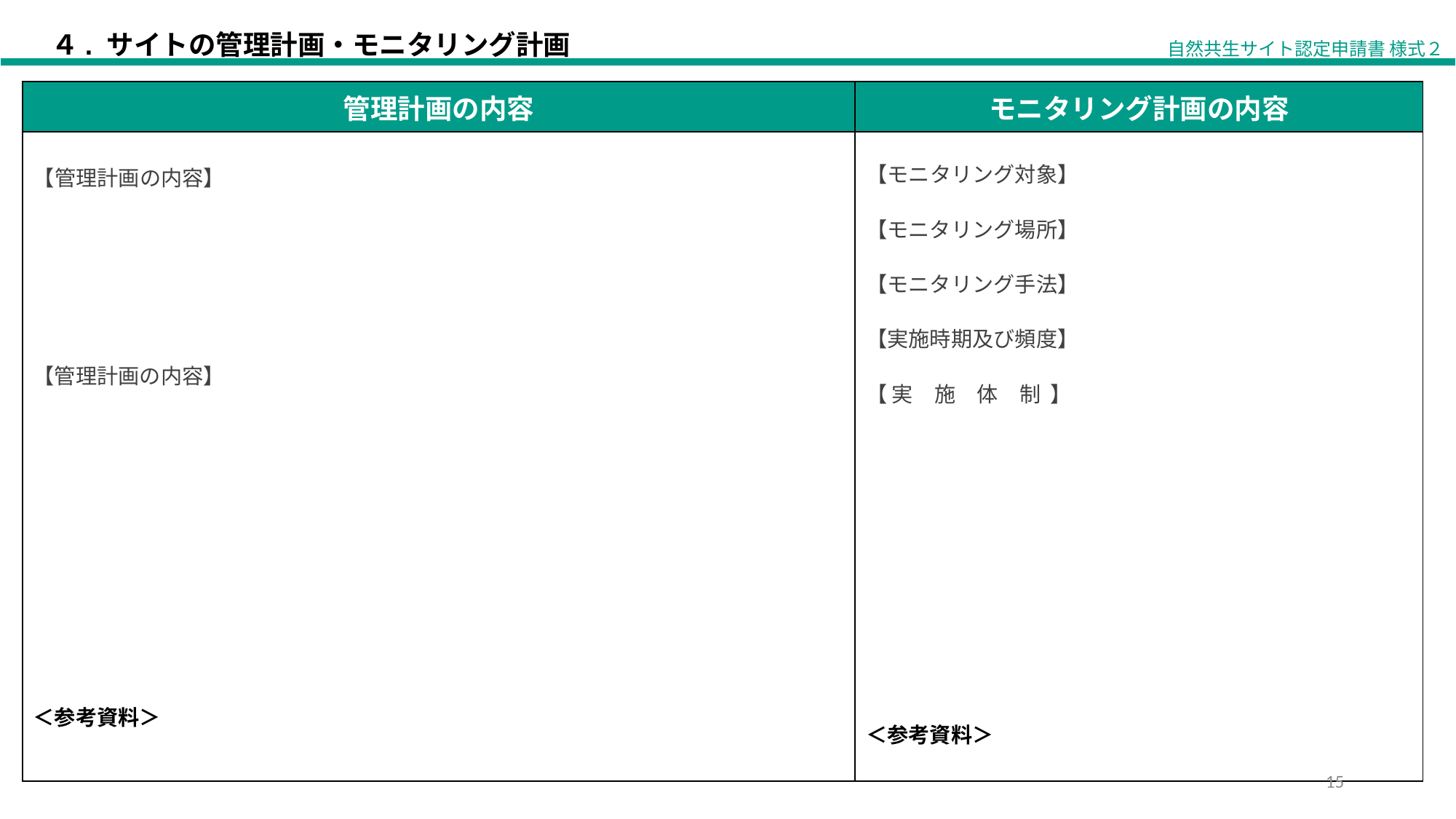

【ID※】
サイト名：
申者：
【申請者名をここに記入】
４. サイトの管理計画・モニタリング計画
自然共生サイト認定申請書 様式２

複数の「生物多様性の価値」に該当しており、価値に応じて管理内容やモニタリング内容を変えている場合は、価値毎の管理内容やモニタリング内容が分かるように記載ください。
| 管理計画の内容 | モニタリング計画の内容 |
| --- | --- |
| 【管理計画の内容】 【管理計画の内容】 ＜参考資料＞ | 【モニタリング対象】 【モニタリング場所】 【モニタリング手法】 【実施時期及び頻度】 【 実　施　体　制 】 ＜参考資料＞ |
15